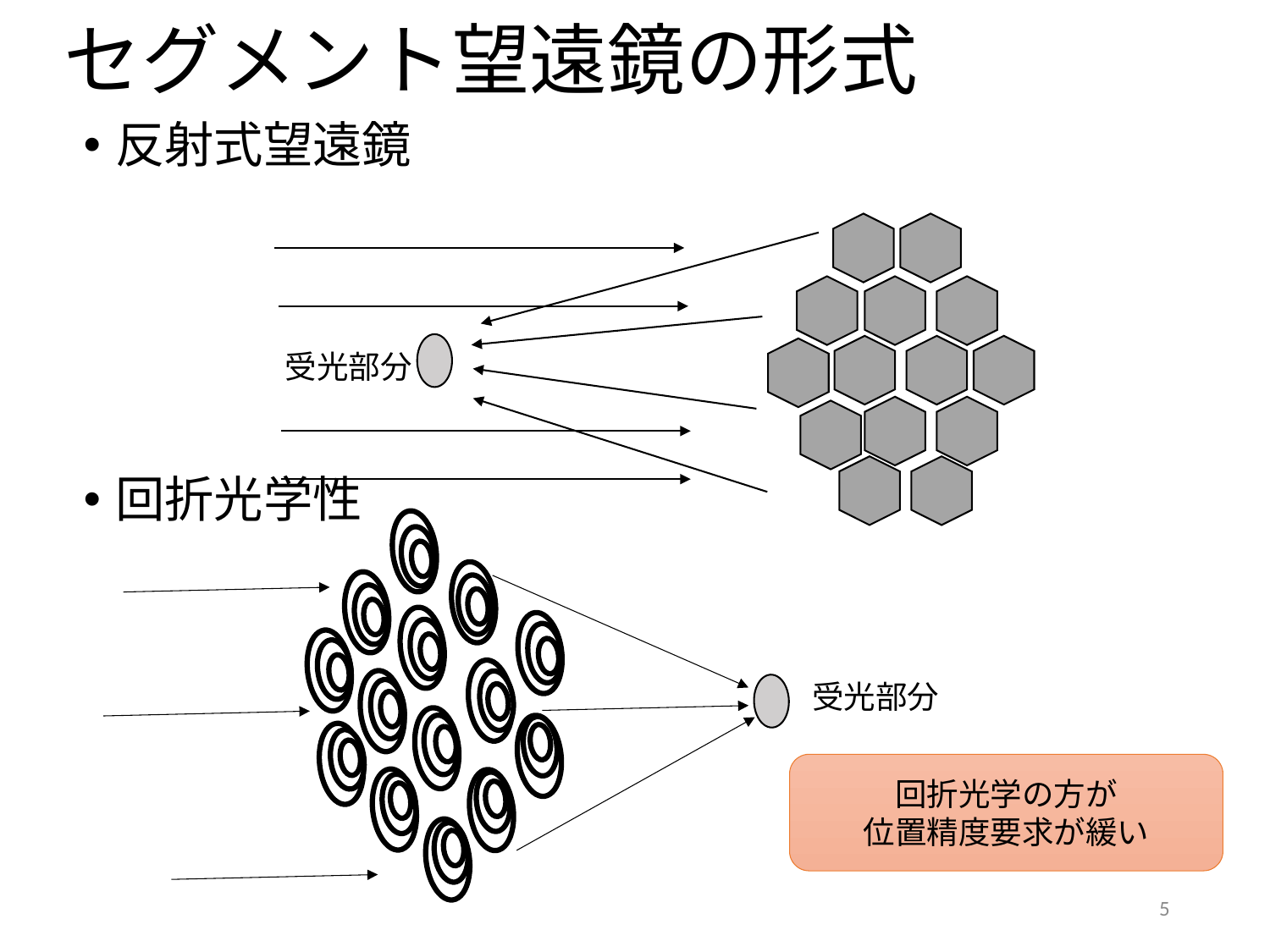

# セグメント望遠鏡の形式
反射式望遠鏡

回折光学性

受光部分

受光部分
回折光学の方が
位置精度要求が緩い
5